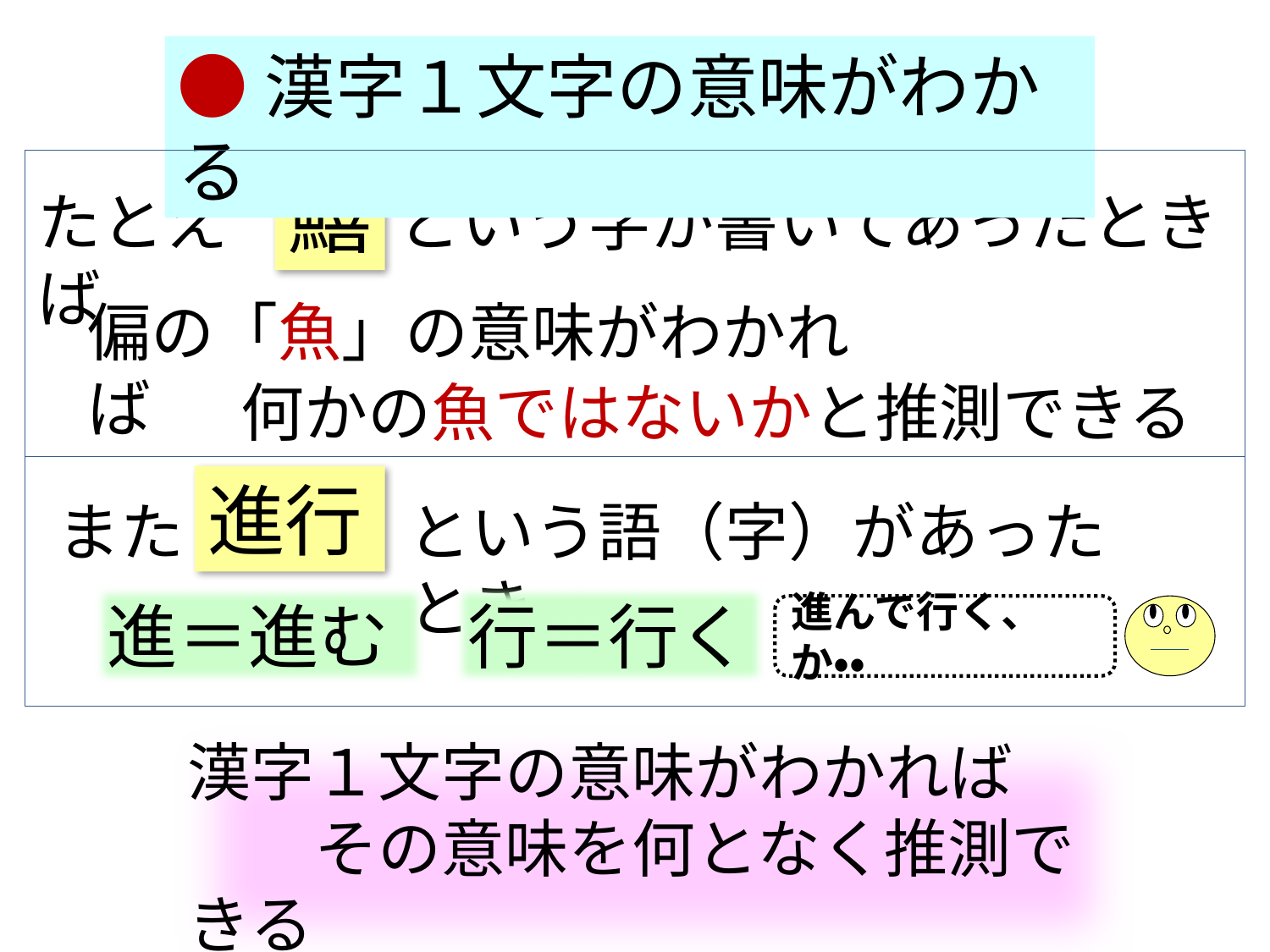

●漢字１文字の意味がわかる

鱚
たとえば
という字が書いてあったとき
偏の「魚」の意味がわかれば
　何かの魚ではないかと推測できる

進行
また
という語（字）があったとき
進＝進む
行＝行く

進んで行く、か・・

漢字１文字の意味がわかれば
　　その意味を何となく推測できる